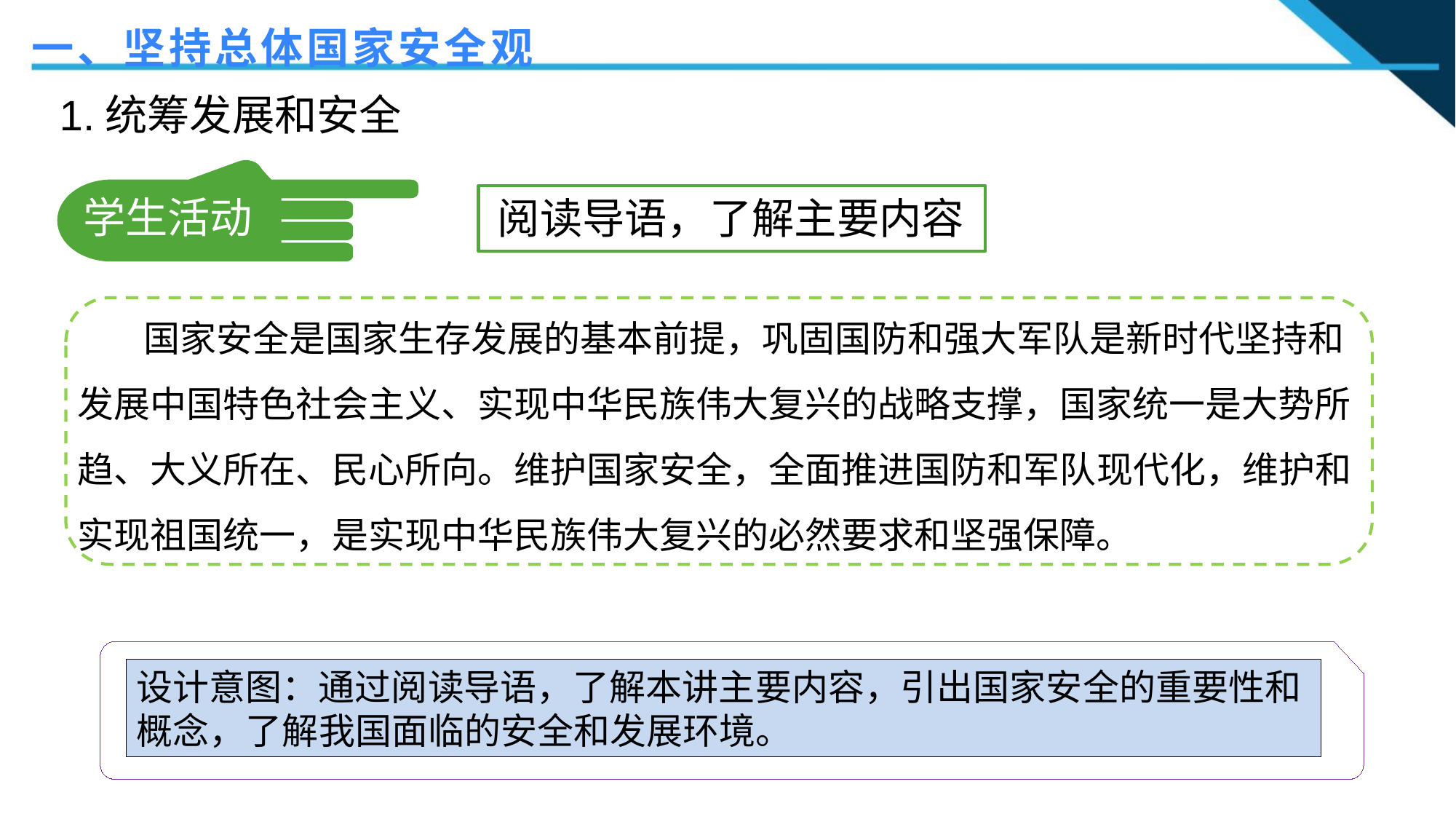

一、坚持总体国家安全观

1.统筹发展和安全
学生活动

阅读导语，了解主要内容
       国家安全是国家生存发展的基本前提，巩固国防和强大军队是新时代坚持和发展中国特色社会主义、实现中华民族伟大复兴的战略支撑，国家统一是大势所趋、大义所在、民心所向。维护国家安全，全面推进国防和军队现代化，维护和实现祖国统一，是实现中华民族伟大复兴的必然要求和坚强保障。

设计意图：通过阅读导语，了解本讲主要内容，引出国家安全的重要性和概念，了解我国面临的安全和发展环境。